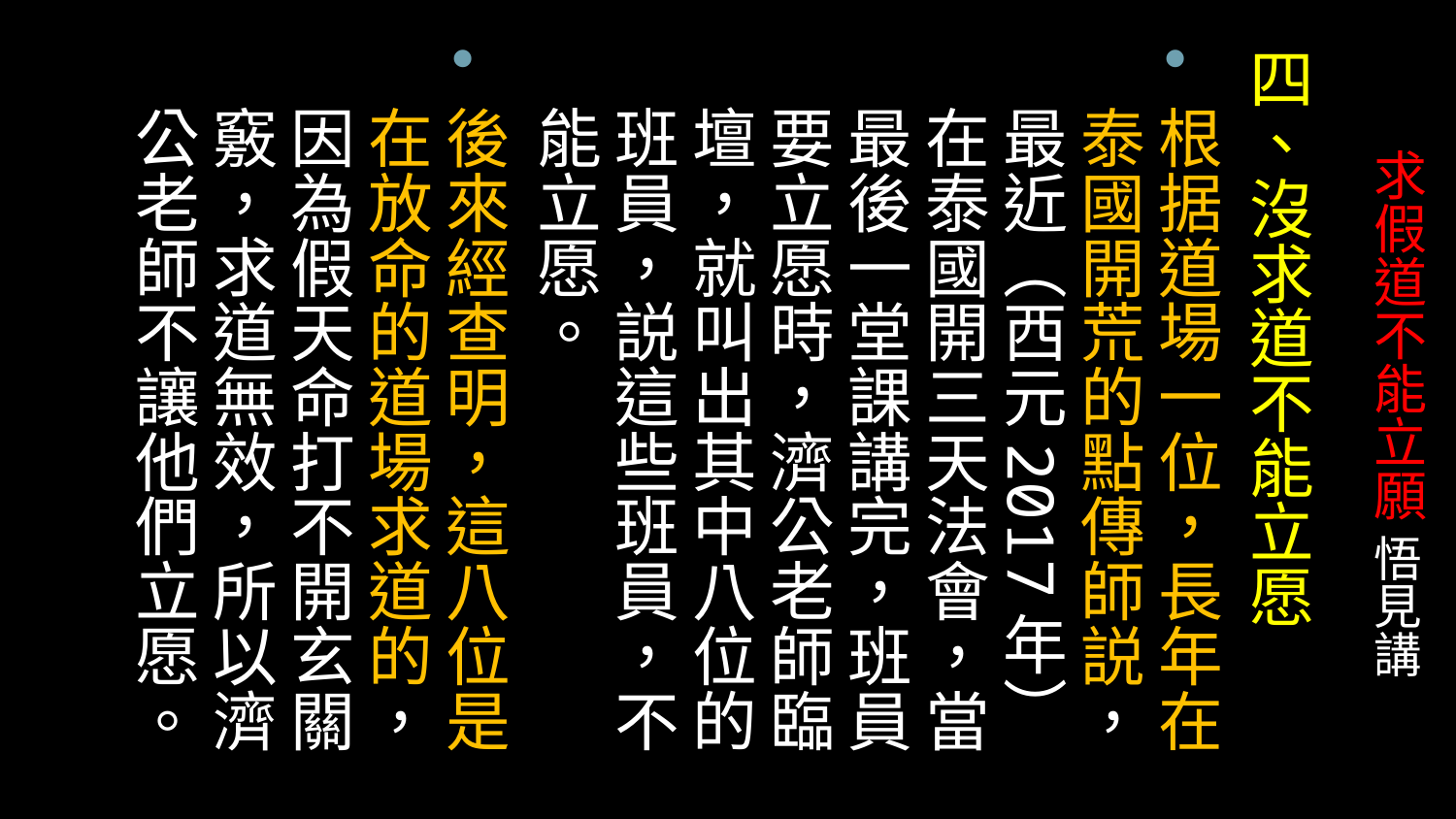

四、沒求道不能立愿
根据道場一位，長年在泰國開荒的點傳師説，最近（西元2017年）在泰國開三天法會，當最後一堂課講完，班員要立愿時，濟公老師臨壇，就叫出其中八位的班員，説這些班員，不能立愿。
後來經查明，這八位是在放命的道場求道的，因為假天命打不開玄關竅，求道無效，所以濟公老師不讓他們立愿。

# 求假道不能立願 悟見講